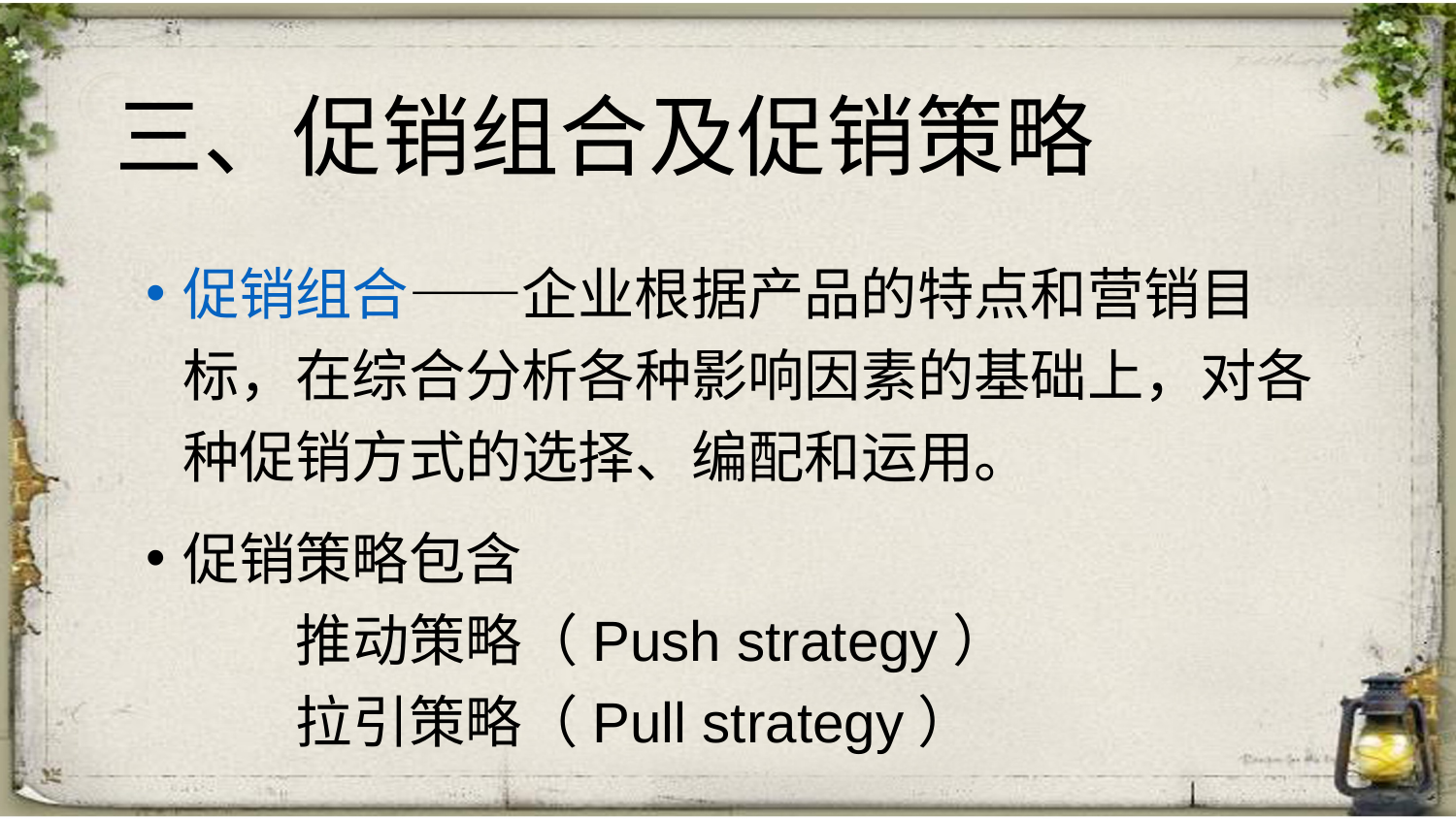

# 三、促销组合及促销策略
促销组合——企业根据产品的特点和营销目标，在综合分析各种影响因素的基础上，对各种促销方式的选择、编配和运用。
促销策略包含
         推动策略（Push strategy）
         拉引策略（Pull strategy）